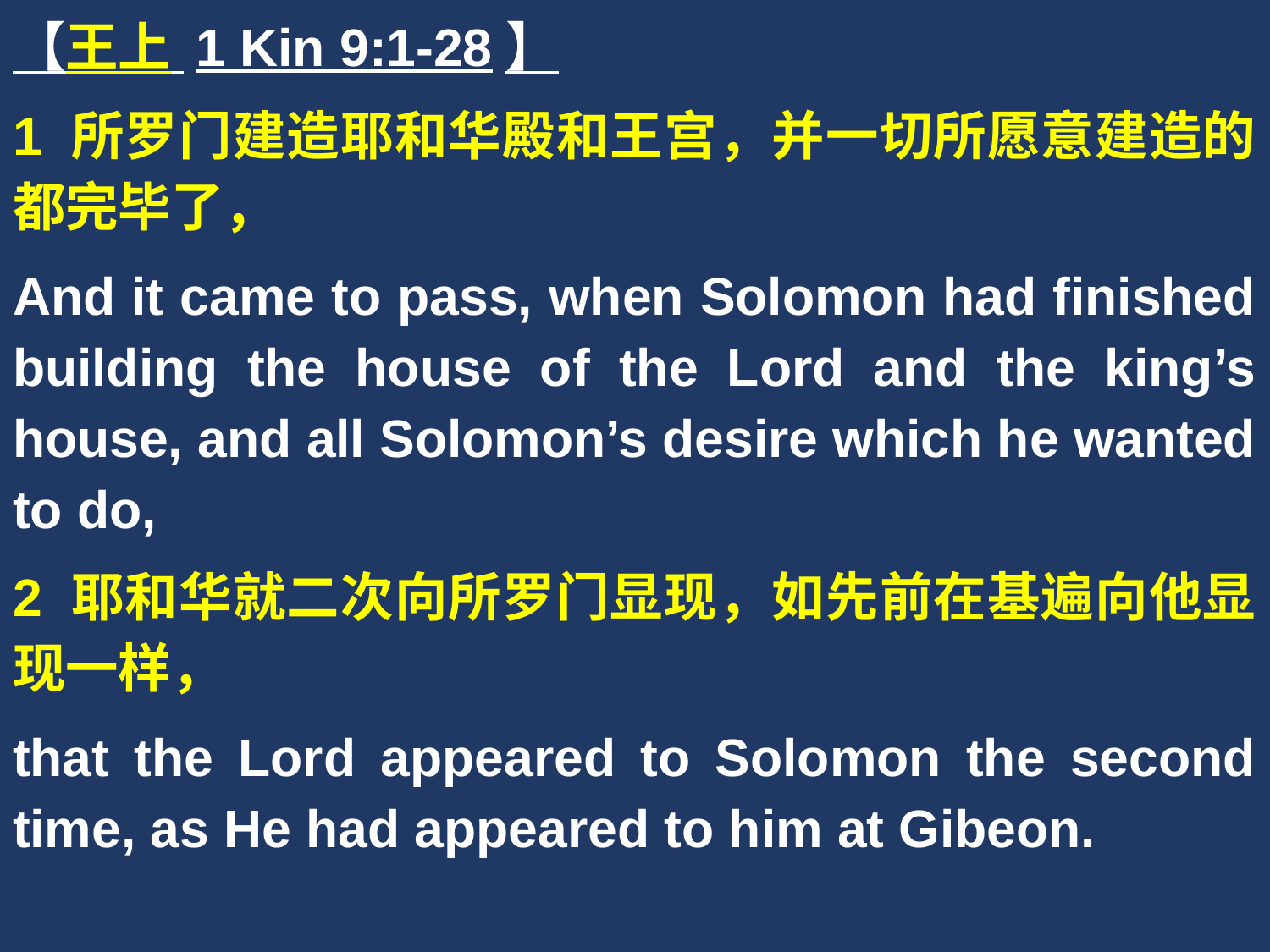

【王上 1 Kin 9:1-28】
1 所罗门建造耶和华殿和王宫，并一切所愿意建造的都完毕了，
And it came to pass, when Solomon had finished building the house of the Lord and the king’s house, and all Solomon’s desire which he wanted to do,
2 耶和华就二次向所罗门显现，如先前在基遍向他显现一样，
that the Lord appeared to Solomon the second time, as He had appeared to him at Gibeon.